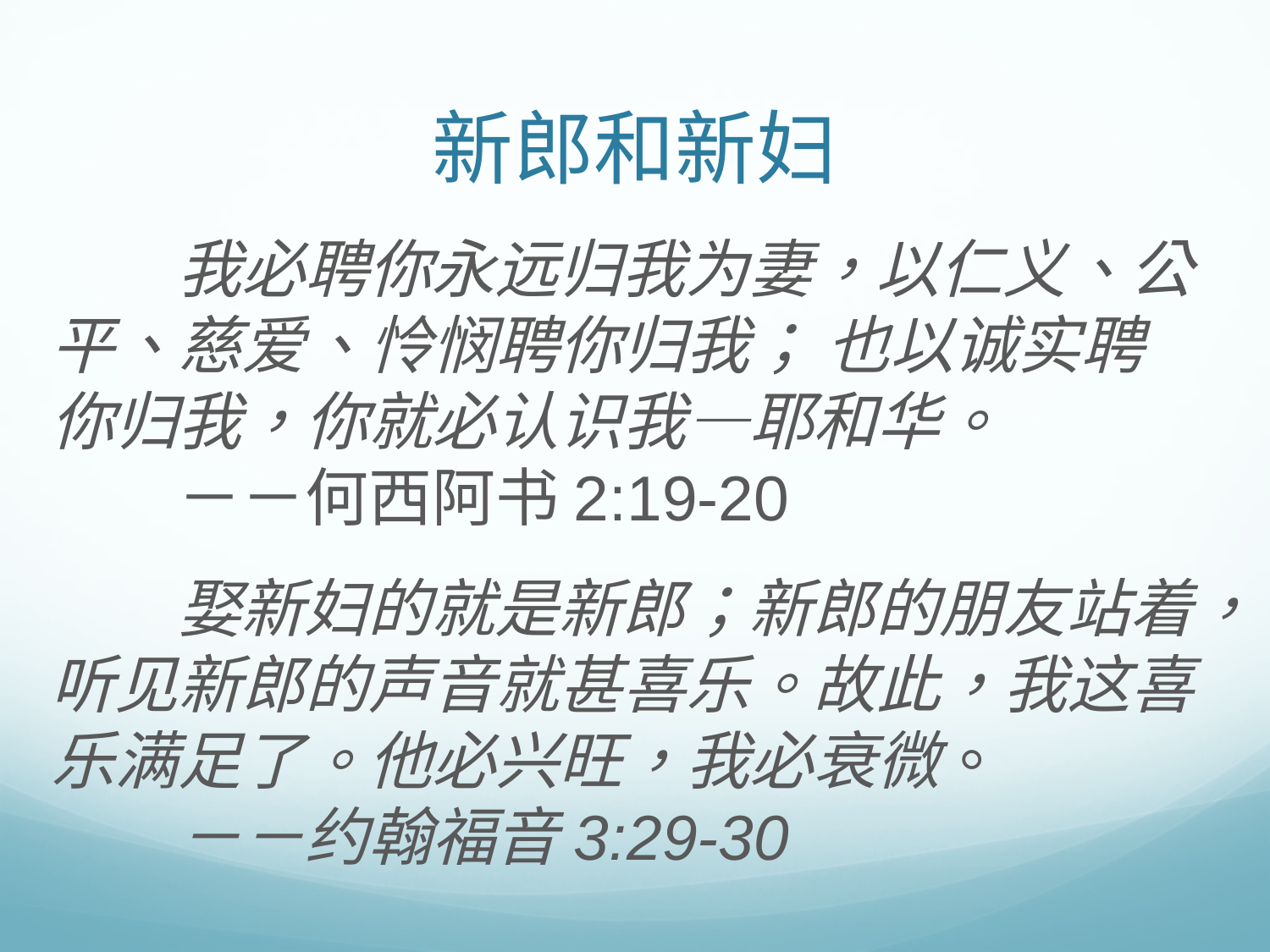

# 新郎和新妇
	我必聘你永远归我为妻，以仁义、公平、慈爱、怜悯聘你归我； 也以诚实聘你归我，你就必认识我―耶和华。			－－何西阿书2:19-20
	娶新妇的就是新郎；新郎的朋友站着，听见新郎的声音就甚喜乐。故此，我这喜乐满足了。他必兴旺，我必衰微。			－－约翰福音3:29-30